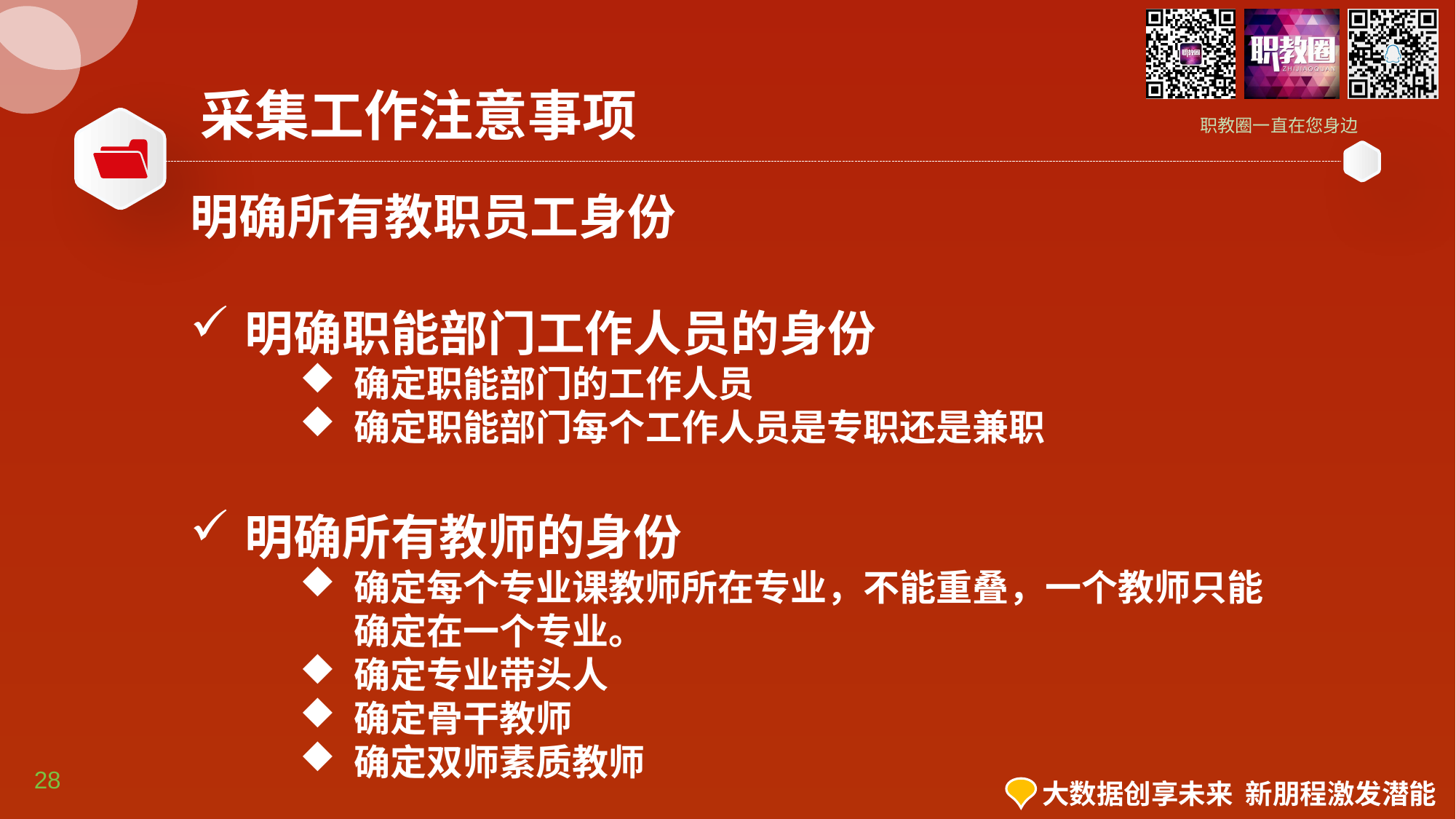

采集工作注意事项

明确所有教职员工身份

明确职能部门工作人员的身份
确定职能部门的工作人员
确定职能部门每个工作人员是专职还是兼职

明确所有教师的身份
确定每个专业课教师所在专业，不能重叠，一个教师只能确定在一个专业。
确定专业带头人
确定骨干教师
确定双师素质教师